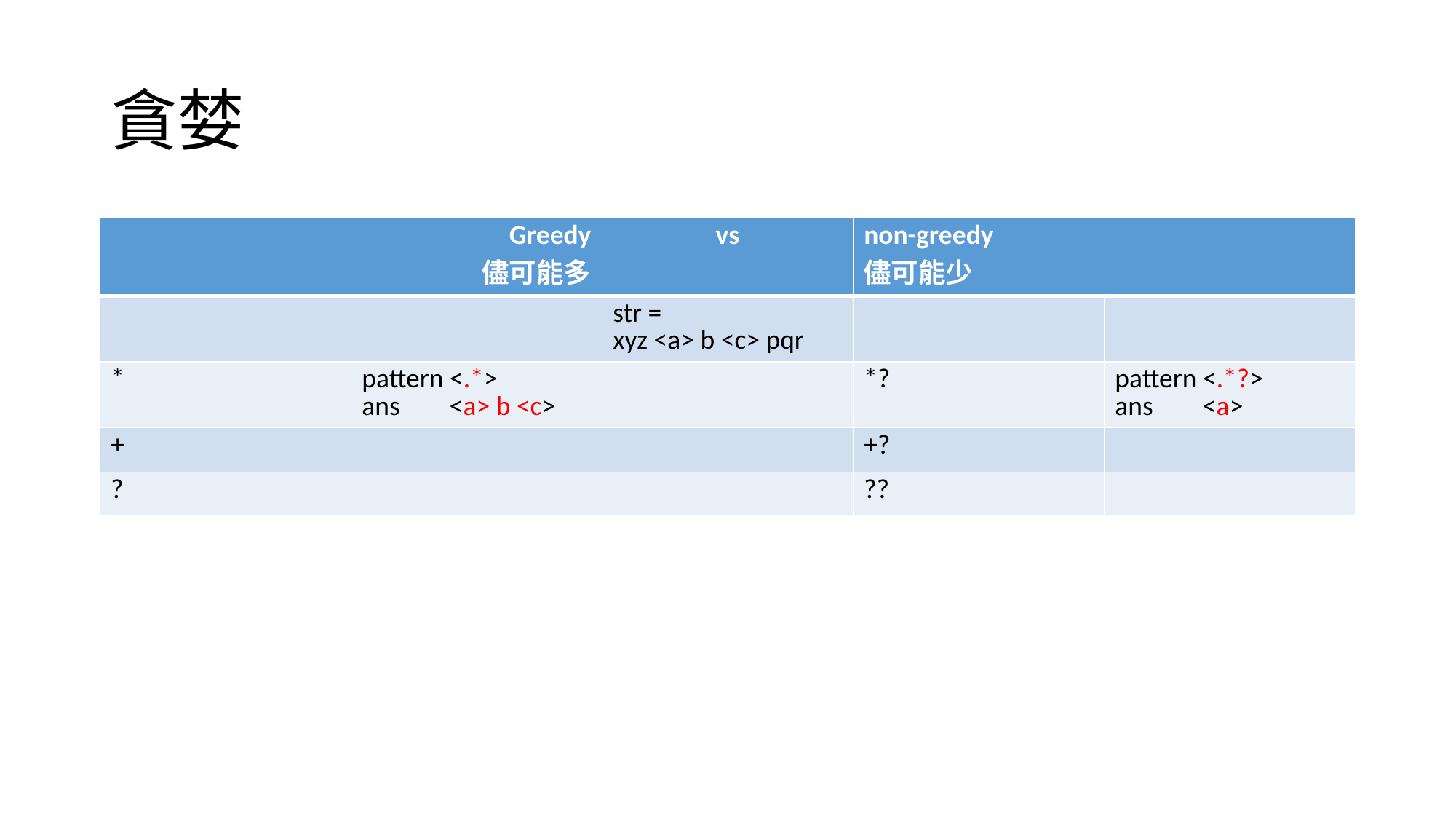

# 貪婪
| Greedy 儘可能多 |  | vs | non-greedy 儘可能少 |  |
| --- | --- | --- | --- | --- |
|  |  | str = xyz <a> b <c> pqr |  |  |
| \* | pattern <.\*> ans <a> b <c> |  | \*? | pattern <.\*?> ans <a> |
| + |  |  | +? |  |
| ? |  |  | ?? |  |